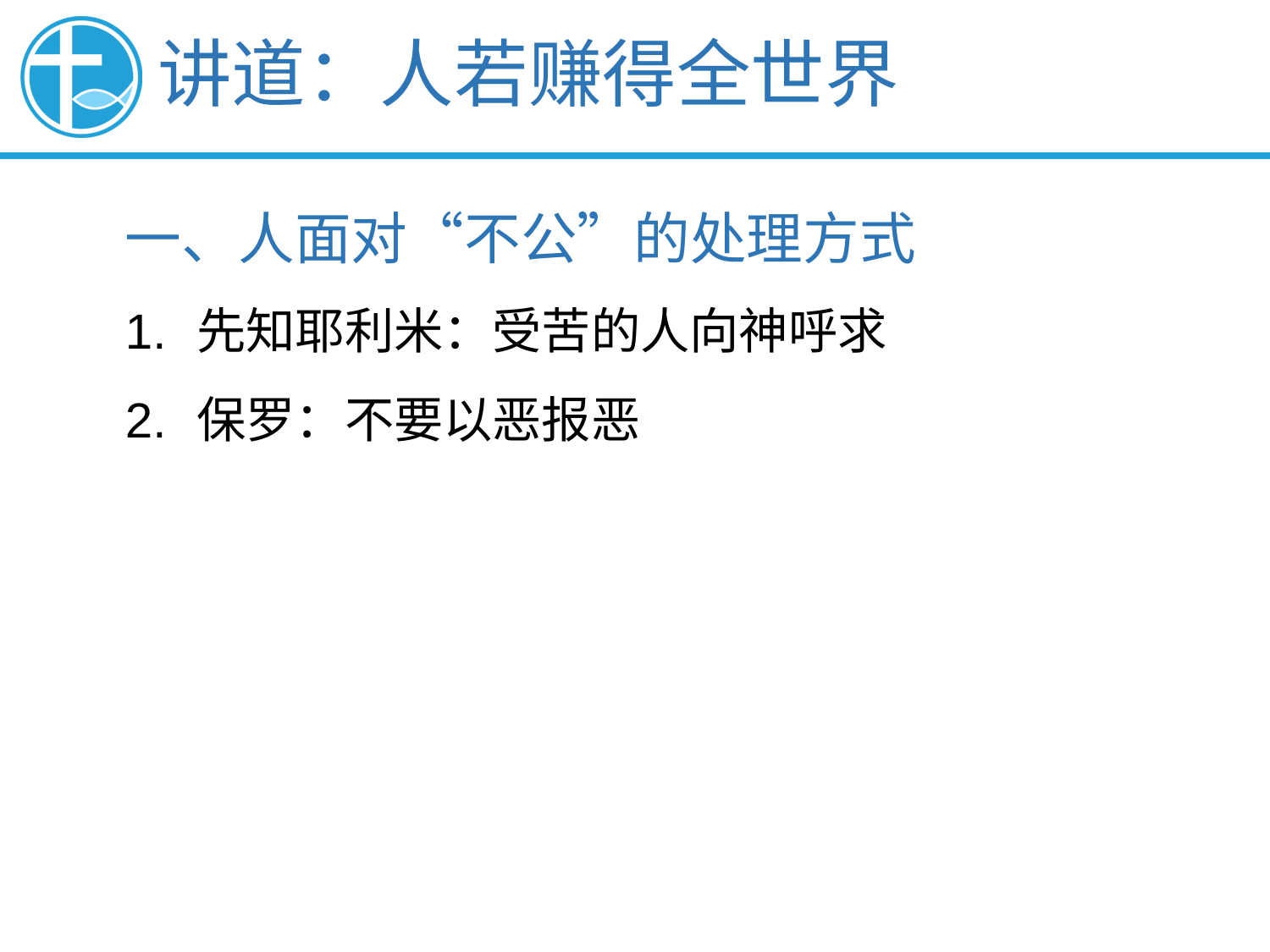

讲道：人若赚得全世界
一、人面对“不公”的处理方式
先知耶利米：受苦的人向神呼求
保罗：不要以恶报恶